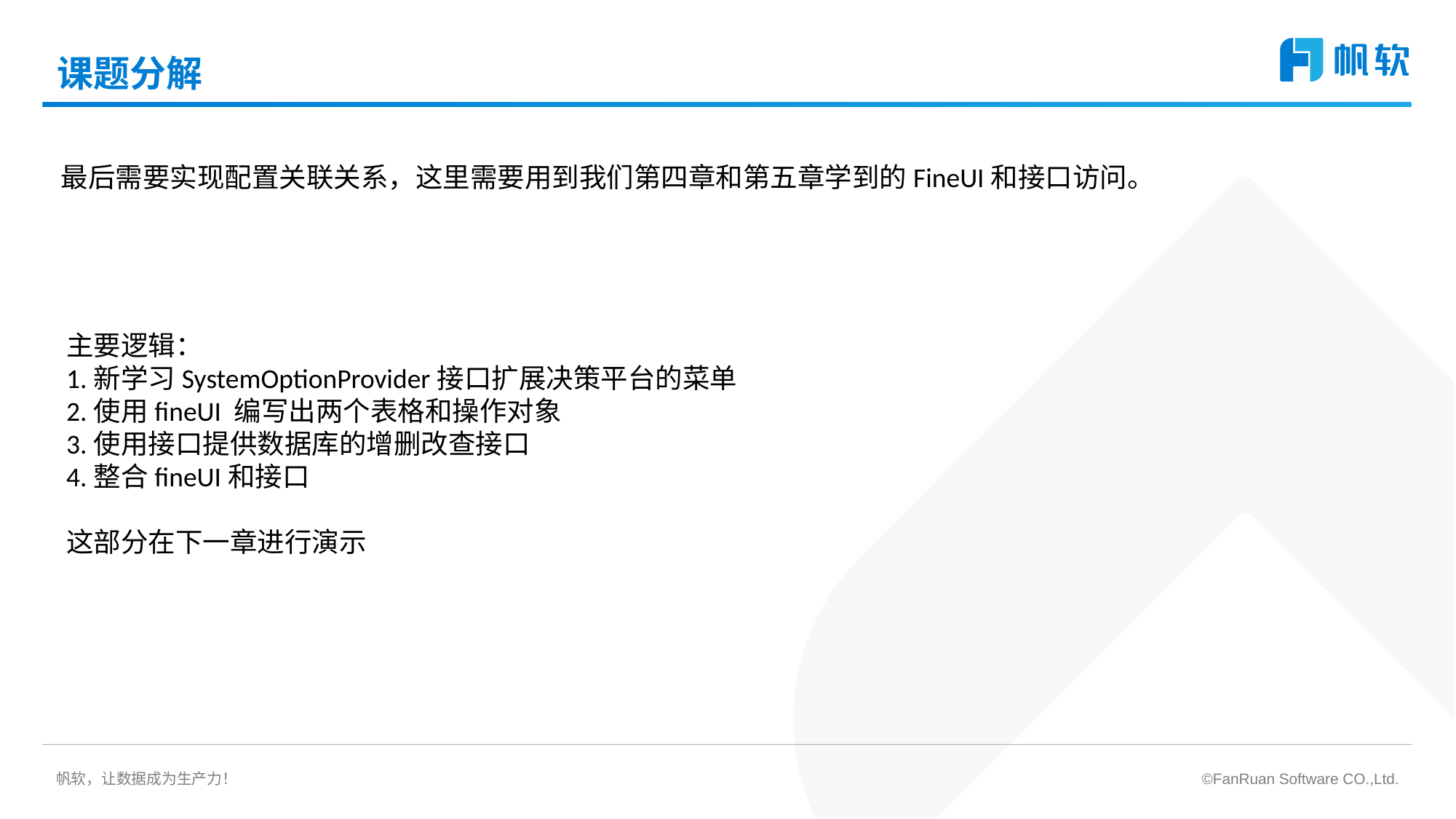

# 课题分解
最后需要实现配置关联关系，这里需要用到我们第四章和第五章学到的FineUI和接口访问。
主要逻辑：
1.新学习SystemOptionProvider接口扩展决策平台的菜单
2.使用fineUI 编写出两个表格和操作对象
3.使用接口提供数据库的增删改查接口
4.整合fineUI和接口

这部分在下一章进行演示